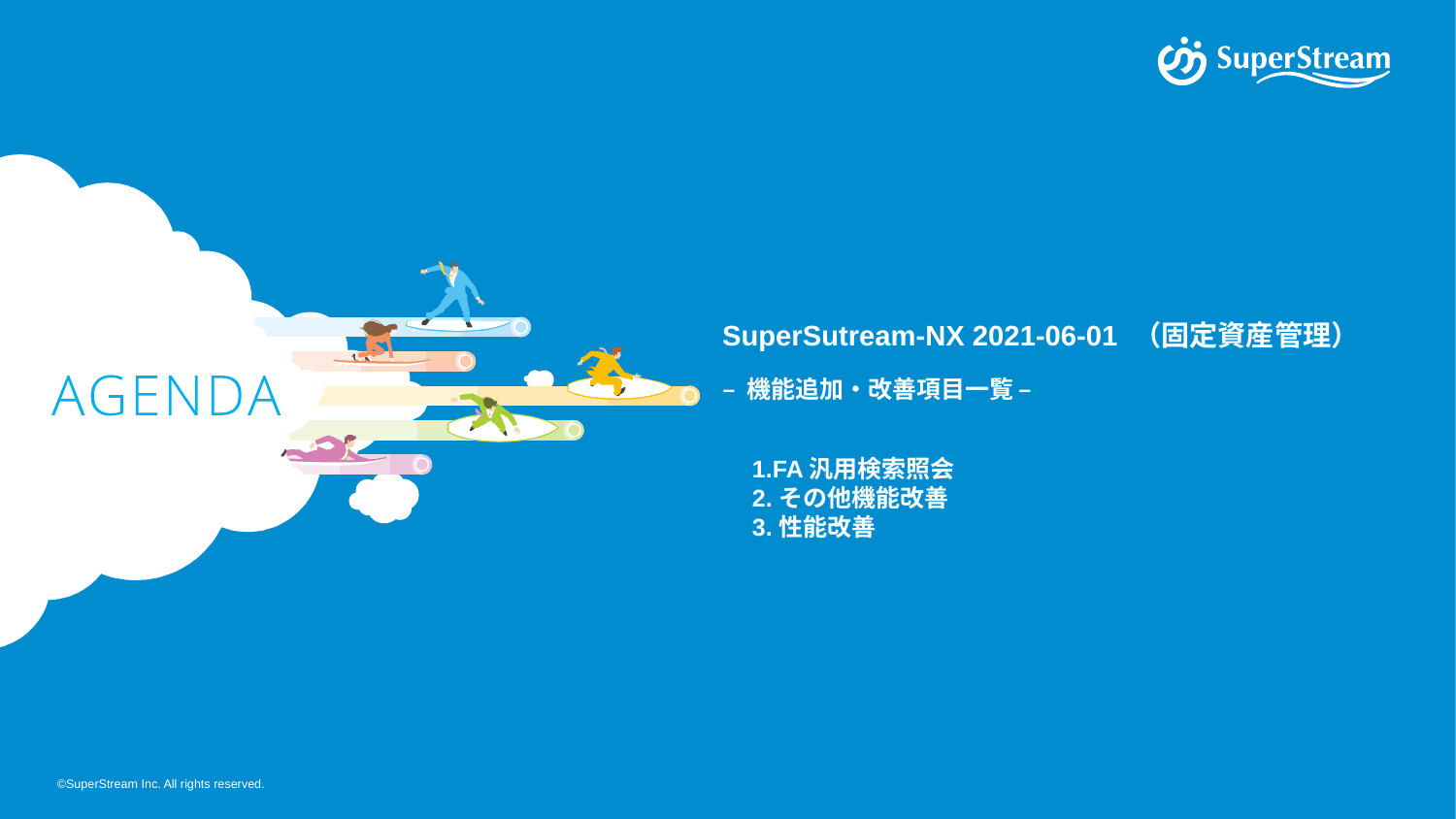

SuperSutream-NX 2021-06-01 （固定資産管理）
– 機能追加・改善項目一覧 –

　1.FA汎用検索照会
　2.その他機能改善
　3.性能改善
©SuperStream Inc. All rights reserved.